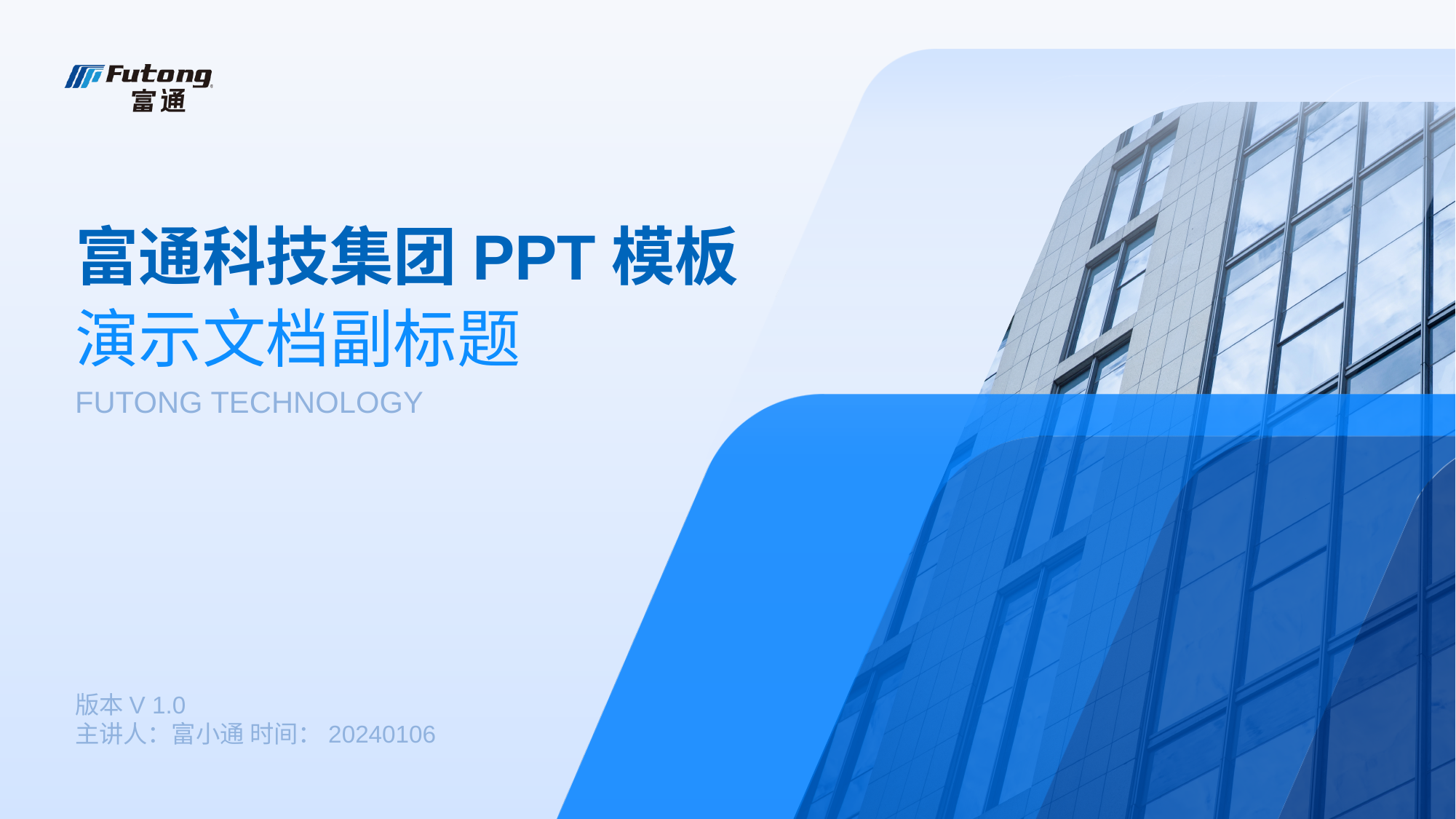

富通科技集团PPT模板
演示文档副标题
FUTONG TECHNOLOGY
版本V 1.0
主讲人：富小通 时间：20240106